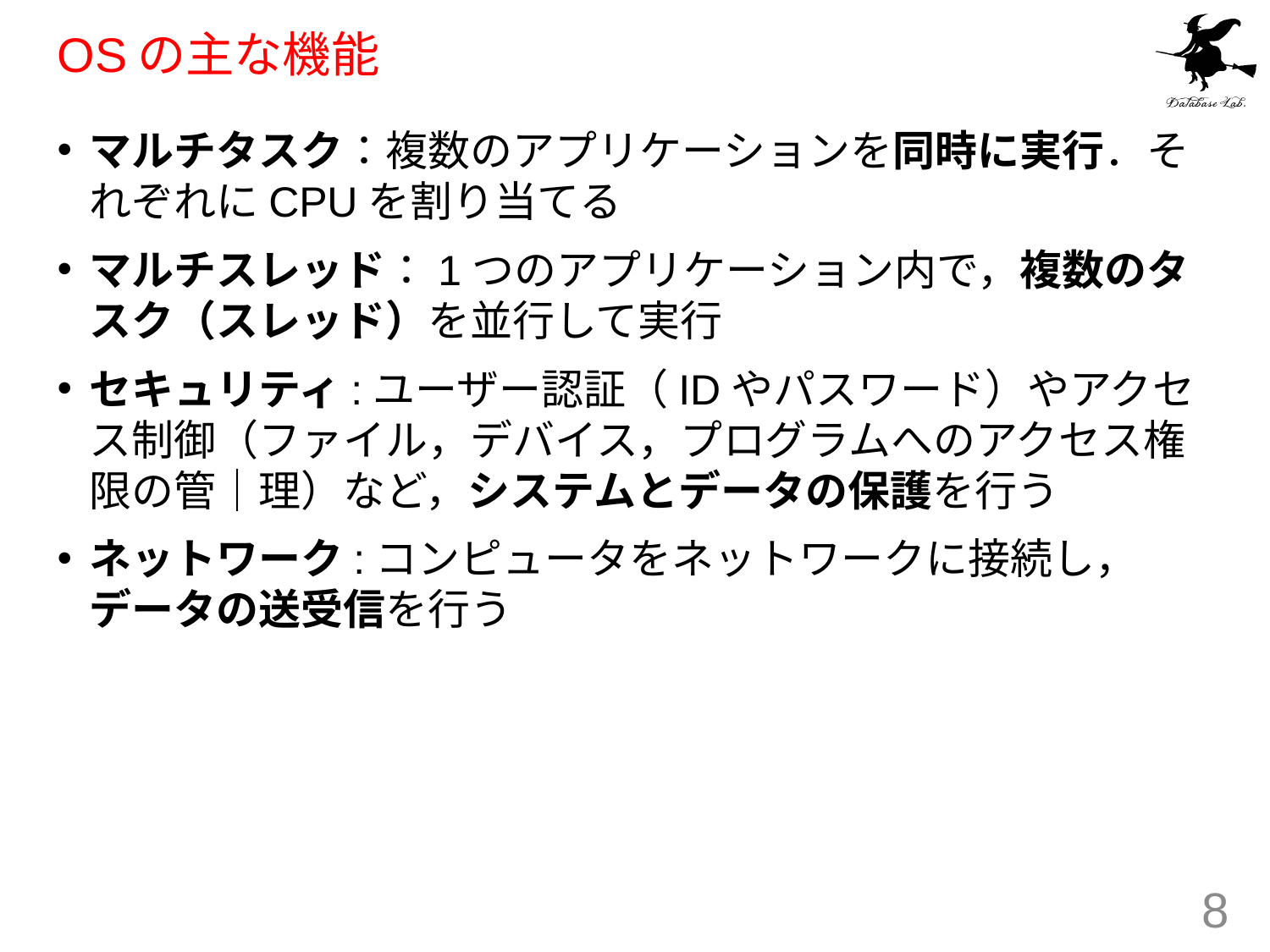

# OSの主な機能
マルチタスク：複数のアプリケーションを同時に実行．それぞれにCPUを割り当てる
マルチスレッド：1つのアプリケーション内で，複数のタスク（スレッド）を並行して実行
セキュリティ:ユーザー認証（IDやパスワード）やアクセス制御（ファイル，デバイス，プログラムへのアクセス権限の管｜理）など，システムとデータの保護を行う
ネットワーク:コンピュータをネットワークに接続し，データの送受信を行う
8